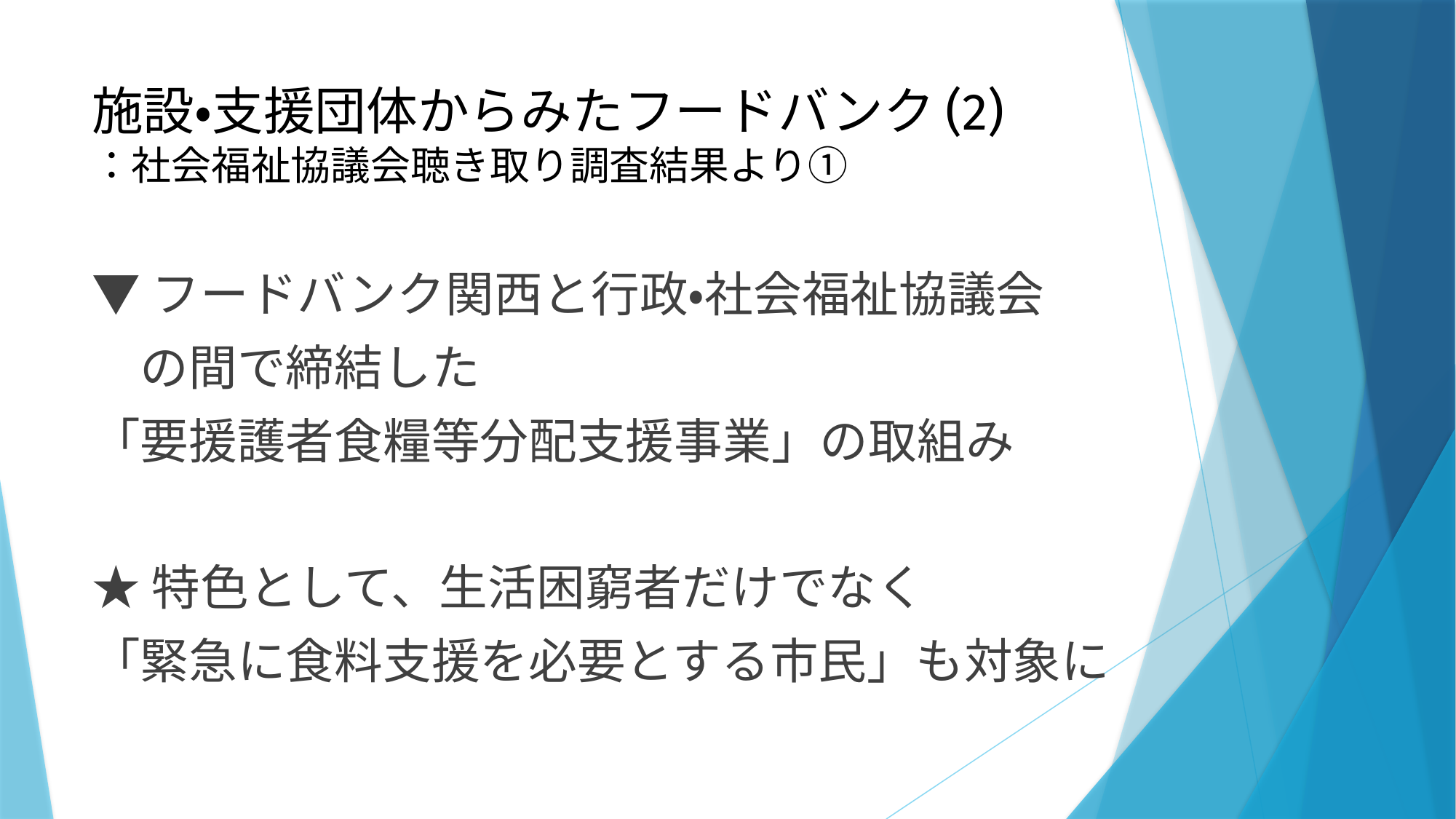

# 施設・支援団体からみたフードバンク(2) ：社会福祉協議会聴き取り調査結果より①
▼フードバンク関西と行政・社会福祉協議会
　の間で締結した
「要援護者食糧等分配支援事業」の取組み

★特色として、生活困窮者だけでなく
「緊急に食料支援を必要とする市民」も対象に